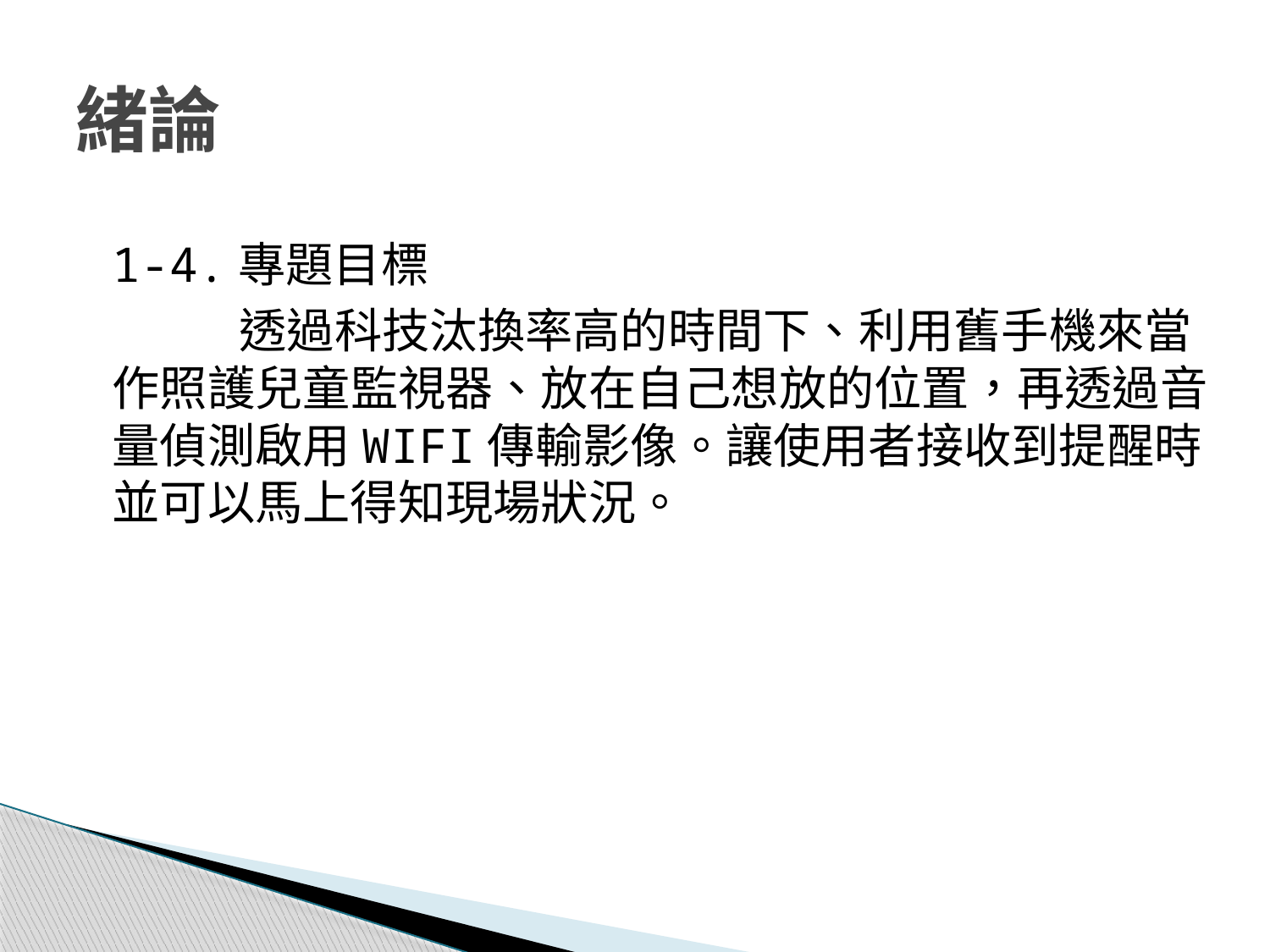

# 緒論
1-4.專題目標
	透過科技汰換率高的時間下、利用舊手機來當作照護兒童監視器、放在自己想放的位置，再透過音量偵測啟用WIFI傳輸影像。讓使用者接收到提醒時並可以馬上得知現場狀況。